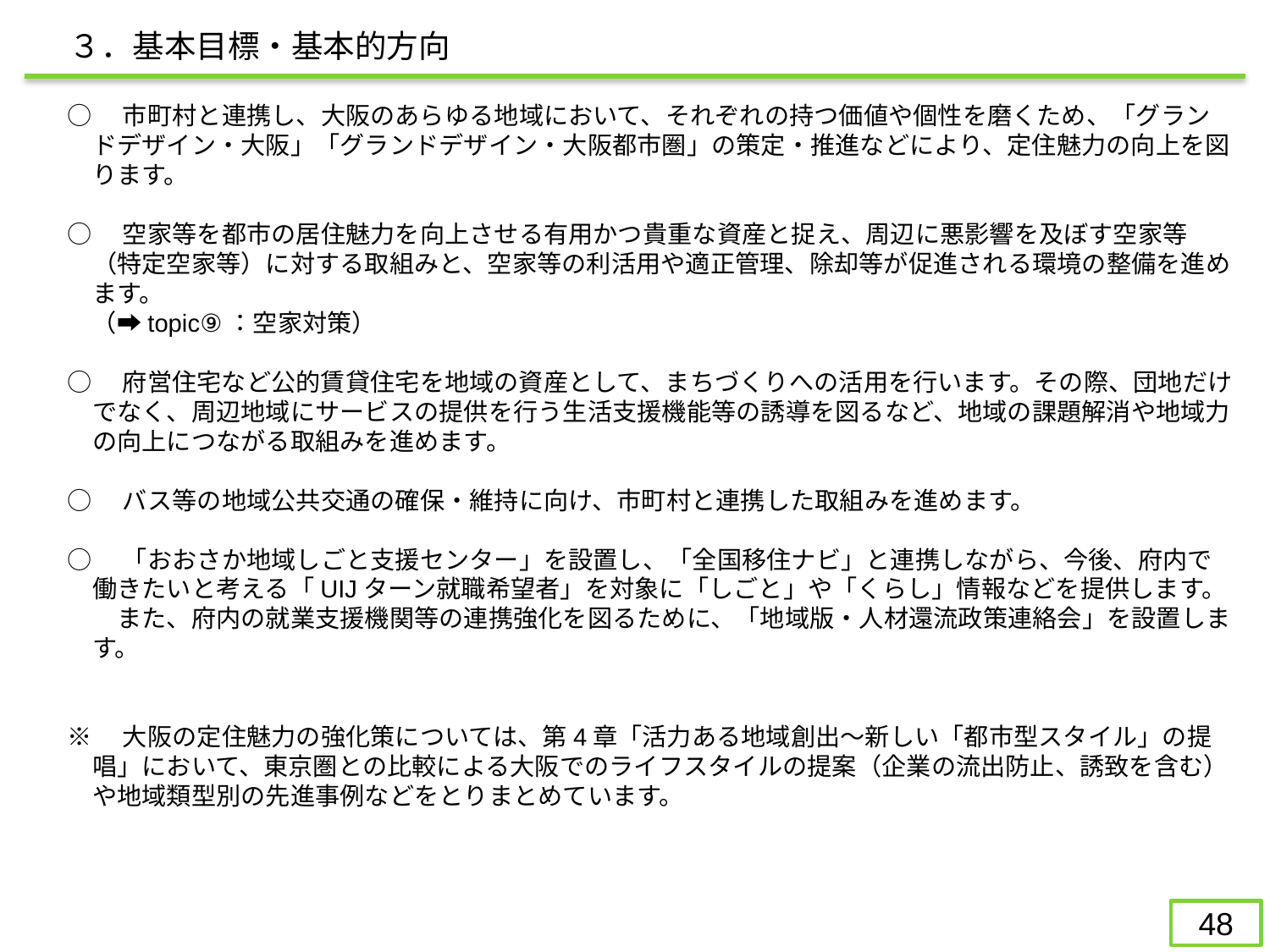

３．基本目標・基本的方向
○　市町村と連携し、大阪のあらゆる地域において、それぞれの持つ価値や個性を磨くため、「グランドデザイン・大阪」「グランドデザイン・大阪都市圏」の策定・推進などにより、定住魅力の向上を図ります。

○　空家等を都市の居住魅力を向上させる有用かつ貴重な資産と捉え、周辺に悪影響を及ぼす空家等（特定空家等）に対する取組みと、空家等の利活用や適正管理、除却等が促進される環境の整備を進めます。
　（➡topic⑨：空家対策）

○　府営住宅など公的賃貸住宅を地域の資産として、まちづくりへの活用を行います。その際、団地だけでなく、周辺地域にサービスの提供を行う生活支援機能等の誘導を図るなど、地域の課題解消や地域力の向上につながる取組みを進めます。

○　バス等の地域公共交通の確保・維持に向け、市町村と連携した取組みを進めます。

○　「おおさか地域しごと支援センター」を設置し、「全国移住ナビ」と連携しながら、今後、府内で働きたいと考える「UIJターン就職希望者」を対象に「しごと」や「くらし」情報などを提供します。
　また、府内の就業支援機関等の連携強化を図るために、「地域版・人材還流政策連絡会」を設置します。

※　大阪の定住魅力の強化策については、第4章「活力ある地域創出～新しい「都市型スタイル」の提唱」において、東京圏との比較による大阪でのライフスタイルの提案（企業の流出防止、誘致を含む）や地域類型別の先進事例などをとりまとめています。
48